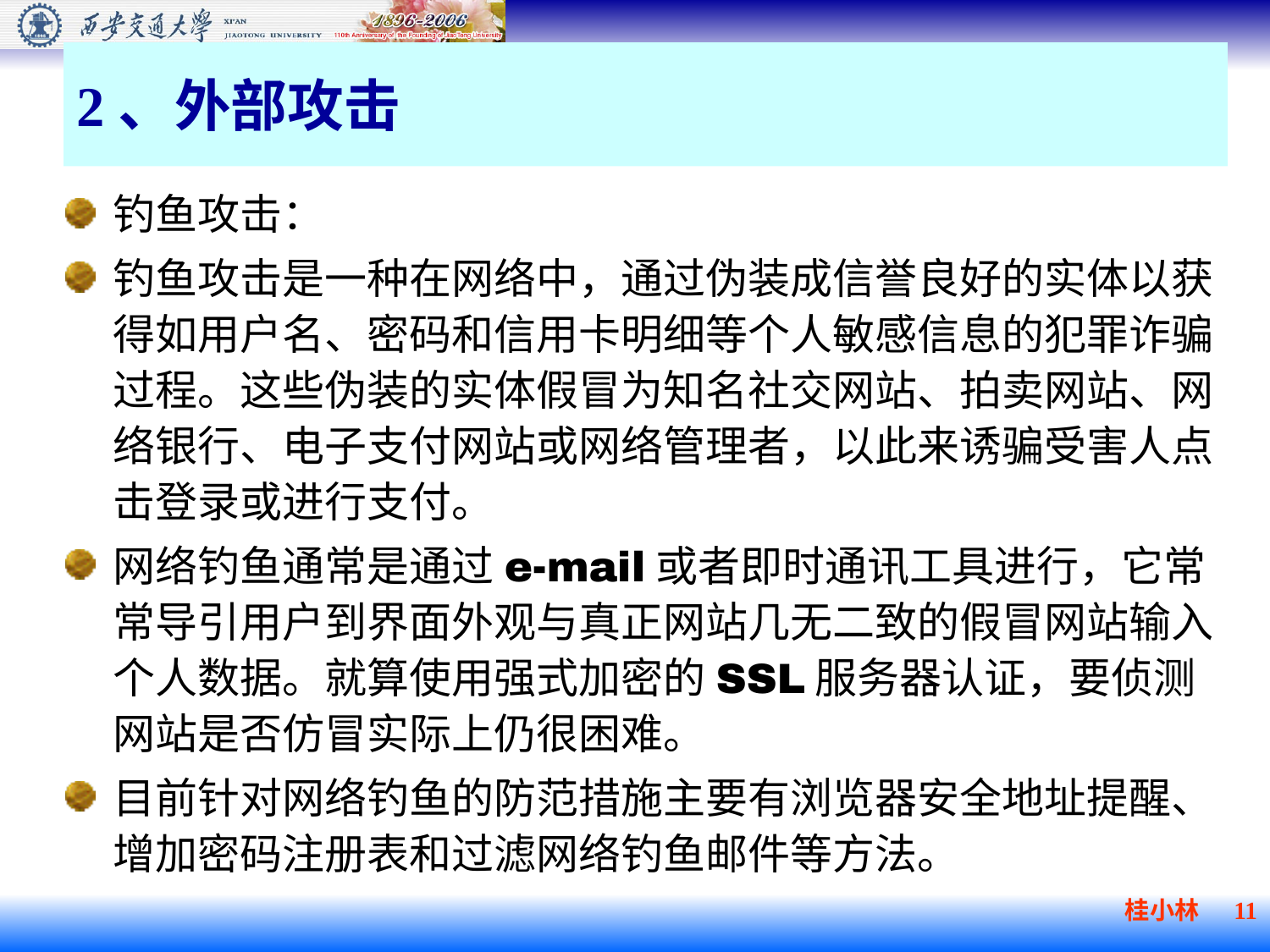

# 2、外部攻击
钓鱼攻击：
钓鱼攻击是一种在网络中，通过伪装成信誉良好的实体以获得如用户名、密码和信用卡明细等个人敏感信息的犯罪诈骗过程。这些伪装的实体假冒为知名社交网站、拍卖网站、网络银行、电子支付网站或网络管理者，以此来诱骗受害人点击登录或进行支付。
网络钓鱼通常是通过e-mail或者即时通讯工具进行，它常常导引用户到界面外观与真正网站几无二致的假冒网站输入个人数据。就算使用强式加密的SSL服务器认证，要侦测网站是否仿冒实际上仍很困难。
目前针对网络钓鱼的防范措施主要有浏览器安全地址提醒、增加密码注册表和过滤网络钓鱼邮件等方法。

桂小林     11